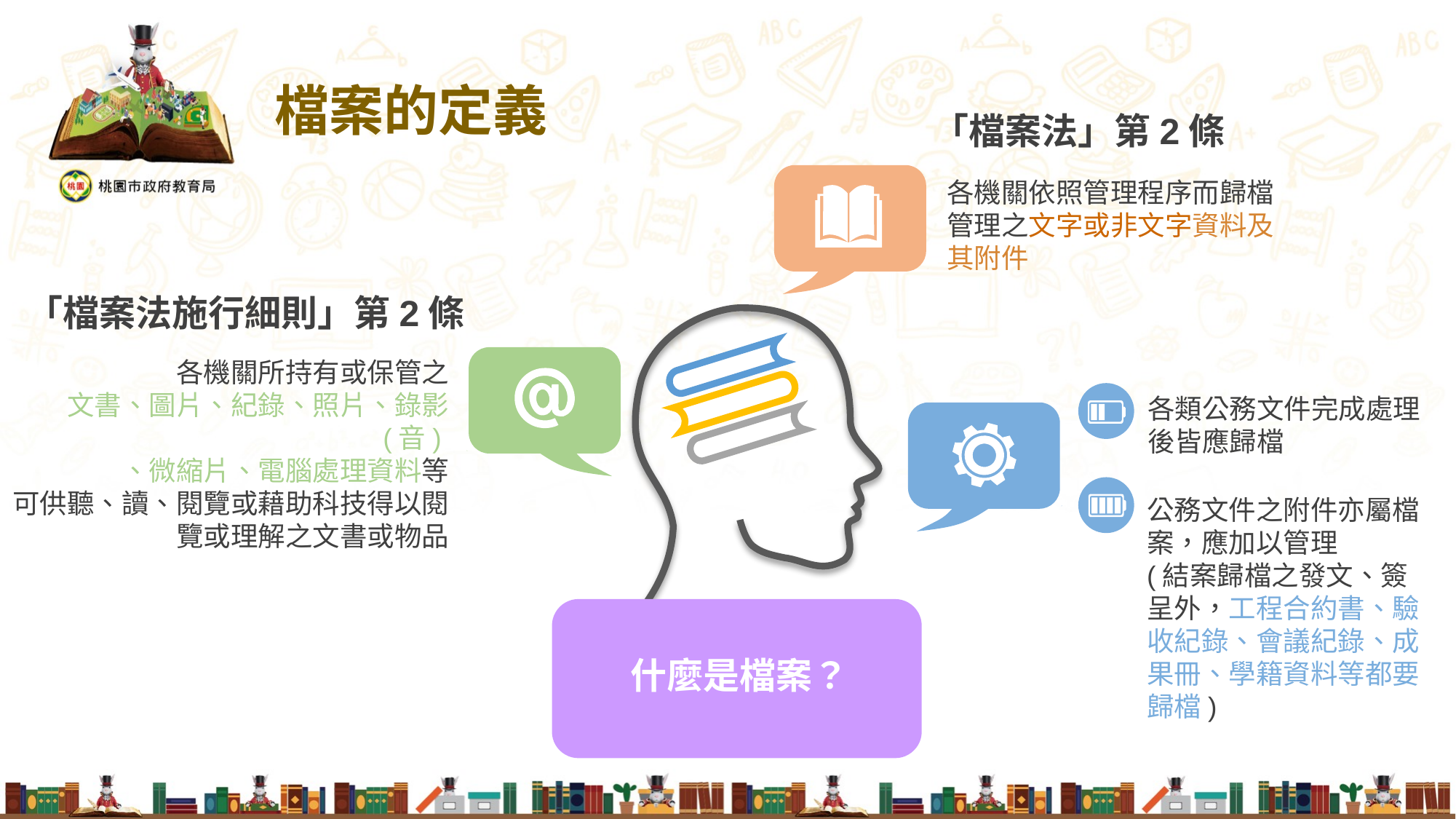

檔案的定義
「檔案法」第2條
各機關依照管理程序而歸檔管理之文字或非文字資料及其附件

「檔案法施行細則」第2條
各機關所持有或保管之
文書、圖片、紀錄、照片、錄影 (音)
、微縮片、電腦處理資料等
可供聽、讀、閱覽或藉助科技得以閱覽或理解之文書或物品

D
D
D

各類公務文件完成處理
後皆應歸檔

公務文件之附件亦屬檔案，應加以管理
(結案歸檔之發文、簽呈外，工程合約書、驗收紀錄、會議紀錄、成果冊、學籍資料等都要歸檔)

什麼是檔案？